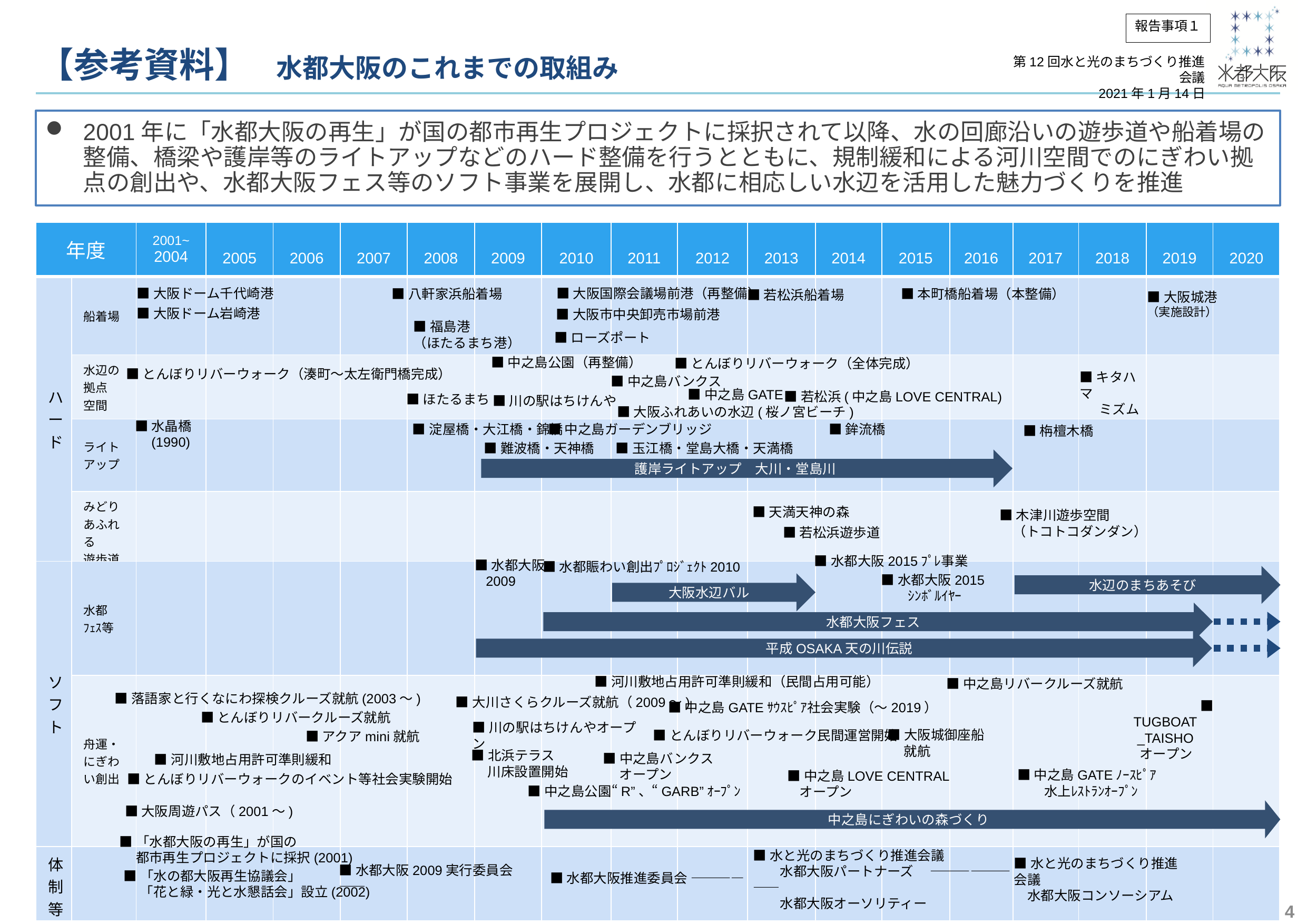

報告事項１
【参考資料】　水都大阪のこれまでの取組み
第12回水と光のまちづくり推進会議
2021年1月14日
2001年に「水都大阪の再生」が国の都市再生プロジェクトに採択されて以降、水の回廊沿いの遊歩道や船着場の整備、橋梁や護岸等のライトアップなどのハード整備を行うとともに、規制緩和による河川空間でのにぎわい拠点の創出や、水都大阪フェス等のソフト事業を展開し、水都に相応しい水辺を活用した魅力づくりを推進
| 年度 |  | 2001~ 2004 | 2005 | 2006 | 2007 | 2008 | 2009 | 2010 | 2011 | 2012 | 2013 | 2014 | 2015 | 2016 | 2017 | 2018 | 2019 | 2020 |
| --- | --- | --- | --- | --- | --- | --- | --- | --- | --- | --- | --- | --- | --- | --- | --- | --- | --- | --- |
| ハード | 船着場 |  |  |  |  |  |  |  |  |  |  |  |  |  |  |  |  |  |
|  | 水辺の拠点 空間 |  |  |  |  |  |  |  |  |  |  |  |  |  |  |  |  |  |
|  | ライト アップ |  |  |  |  |  |  |  |  |  |  |  |  |  |  |  |  |  |
|  | みどり あふれる 遊歩道 |  |  |  |  |  |  |  |  |  |  |  |  |  |  |  |  |  |
| ソフト | 水都 ﾌｪｽ等 |  |  |  |  |  |  |  |  |  |  |  |  |  |  |  |  |  |
|  | 舟運・ にぎわい創出 |  |  |  |  |  |  |  |  |  |  |  |  |  |  |  |  |  |
| 体制 等 |  |  |  |  |  |  |  |  |  |  |  |  |  |  |  |  |  |  |
■大阪ドーム千代崎港
■大阪国際会議場前港（再整備）
■八軒家浜船着場
■本町橋船着場（本整備）
■若松浜船着場
■大阪城港
（実施設計）
■大阪ドーム岩崎港
■大阪市中央卸売市場前港
■福島港
（ほたるまち港）
■ローズポート
■中之島公園（再整備）
■とんぼりリバーウォーク（全体完成）
■とんぼりリバーウォーク（湊町～太左衛門橋完成）
■中之島バンクス
■キタハマ
　  ミズム
■中之島GATE
■若松浜(中之島LOVE CENTRAL)
■ほたるまち
■川の駅はちけんや
■大阪ふれあいの水辺(桜ノ宮ビーチ)
■水晶橋
　(1990)
■淀屋橋・大江橋・錦橋
■中之島ガーデンブリッジ
■鉾流橋
■栴檀木橋
■難波橋・天神橋
■玉江橋・堂島大橋・天満橋
護岸ライトアップ　大川・堂島川
■天満天神の森
■木津川遊歩空間
　（トコトコダンダン）
■若松浜遊歩道
■水都大阪2015ﾌﾟﾚ事業
■水都大阪
   2009
■水都賑わい創出ﾌﾟﾛｼﾞｪｸﾄ2010
水辺のまちあそび
■水都大阪2015
　　ｼﾝﾎﾞﾙｲﾔｰ
大阪水辺バル
水都大阪フェス
平成OSAKA天の川伝説
■河川敷地占用許可準則緩和（民間占用可能）
■中之島リバークルーズ就航
■落語家と行くなにわ探検クルーズ就航(2003～)
■大川さくらクルーズ就航（2009～)
　　　　　■
TUGBOAT
 _TAISHO
 オープン
■中之島GATEｻｳｽﾋﾟｱ社会実験（～2019）
■とんぼりリバークルーズ就航
■大阪城御座船
　 就航
■とんぼりリバーウォーク民間運営開始
■アクアmini就航
■川の駅はちけんやオープン
■北浜テラス
　 川床設置開始
■中之島バンクス
　 オープン
■河川敷地占用許可準則緩和
■中之島GATEﾉｰｽﾋﾟｱ
　　水上ﾚｽﾄﾗﾝｵｰﾌﾟﾝ
■中之島LOVE CENTRAL
   オープン
■とんぼりリバーウォークのイベント等社会実験開始
■中之島公園“R”、“GARB”ｵｰﾌﾟﾝ
■大阪周遊パス（2001～)
中之島にぎわいの森づくり
■「水都大阪の再生」が国の
　 都市再生プロジェクトに採択(2001)
■水と光のまちづくり推進会議
　　水都大阪パートナーズ　 ――――――――
　　水都大阪オーソリティー
■水と光のまちづくり推進会議
　水都大阪コンソーシアム
■「水の都大阪再生協議会」
　 「花と緑・光と水懇話会」設立(2002)
■水都大阪2009実行委員会 ――
■水都大阪推進委員会 ――――